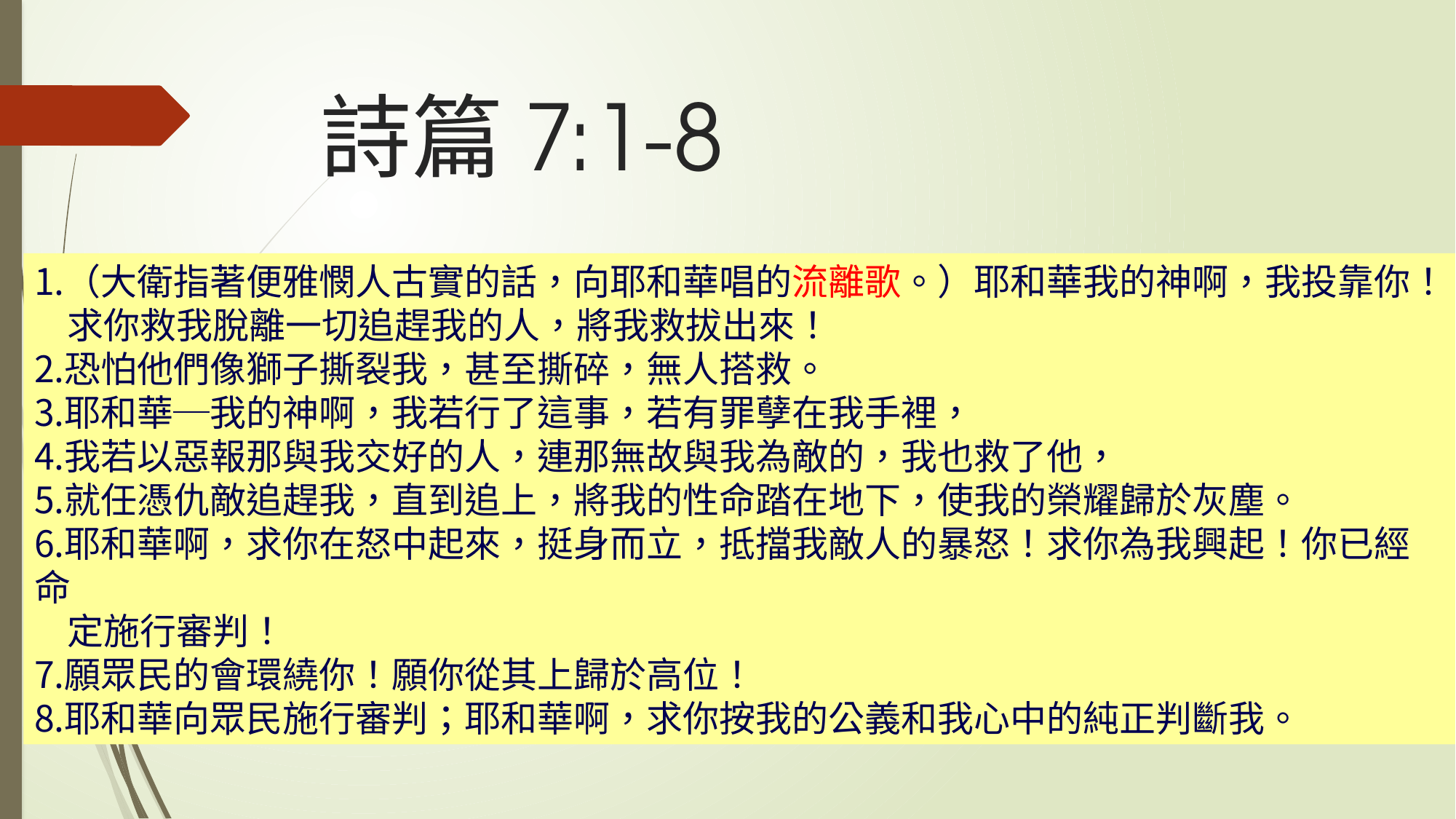

# 詩篇7:1-8
（大衛指著便雅憫人古實的話，向耶和華唱的流離歌。）耶和華我的神啊，我投靠你！
   求你救我脫離一切追趕我的人，將我救拔出來！
恐怕他們像獅子撕裂我，甚至撕碎，無人搭救。
耶和華─我的神啊，我若行了這事，若有罪孽在我手裡，
我若以惡報那與我交好的人，連那無故與我為敵的，我也救了他，
就任憑仇敵追趕我，直到追上，將我的性命踏在地下，使我的榮耀歸於灰塵。
耶和華啊，求你在怒中起來，挺身而立，抵擋我敵人的暴怒！求你為我興起！你已經命
   定施行審判！
願眾民的會環繞你！願你從其上歸於高位！
耶和華向眾民施行審判；耶和華啊，求你按我的公義和我心中的純正判斷我。